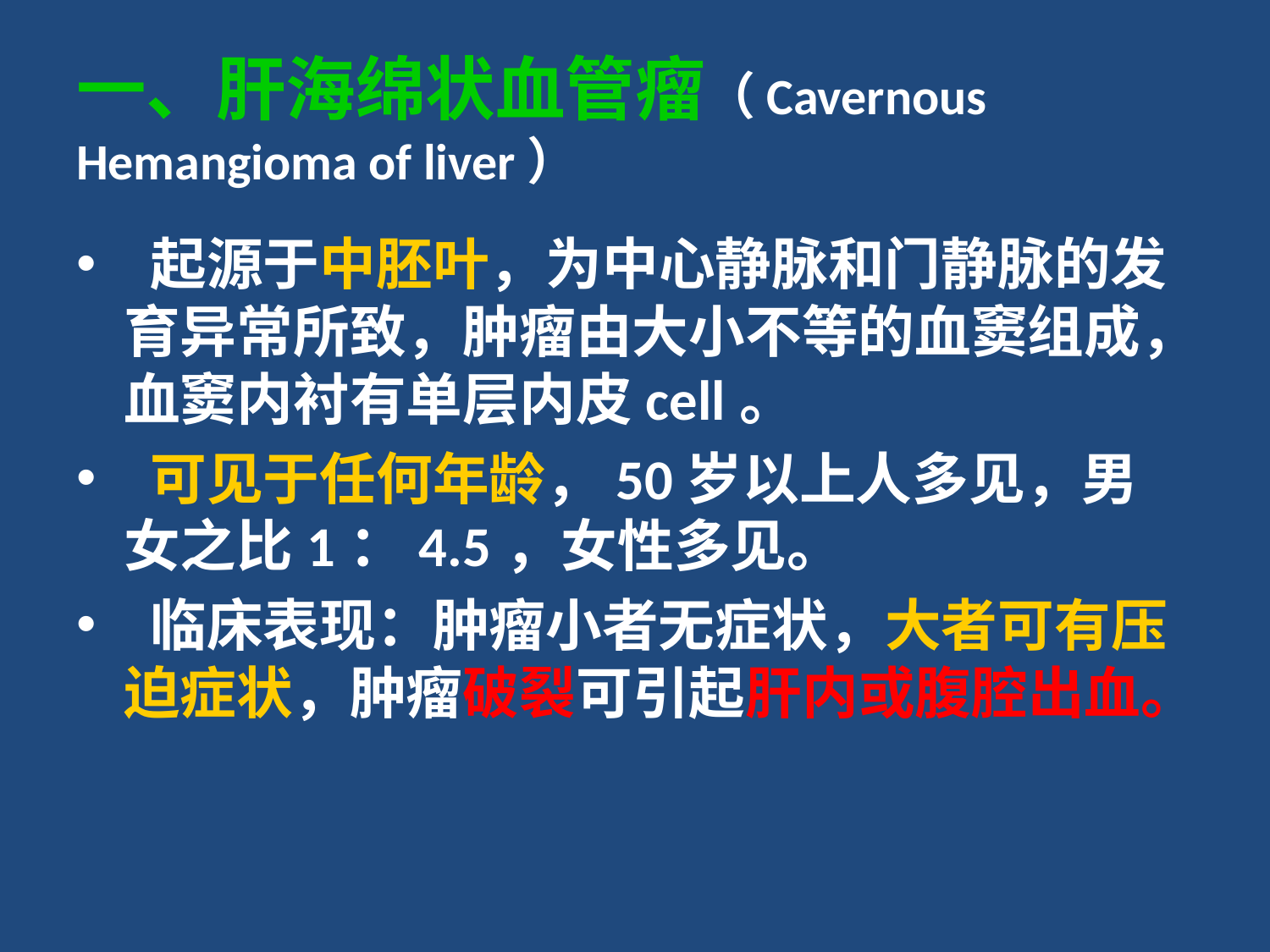

# 一、肝海绵状血管瘤（Cavernous Hemangioma of liver）
 起源于中胚叶，为中心静脉和门静脉的发育异常所致，肿瘤由大小不等的血窦组成，血窦内衬有单层内皮cell。
 可见于任何年龄，50岁以上人多见，男女之比1：4.5，女性多见。
 临床表现：肿瘤小者无症状，大者可有压迫症状，肿瘤破裂可引起肝内或腹腔出血。